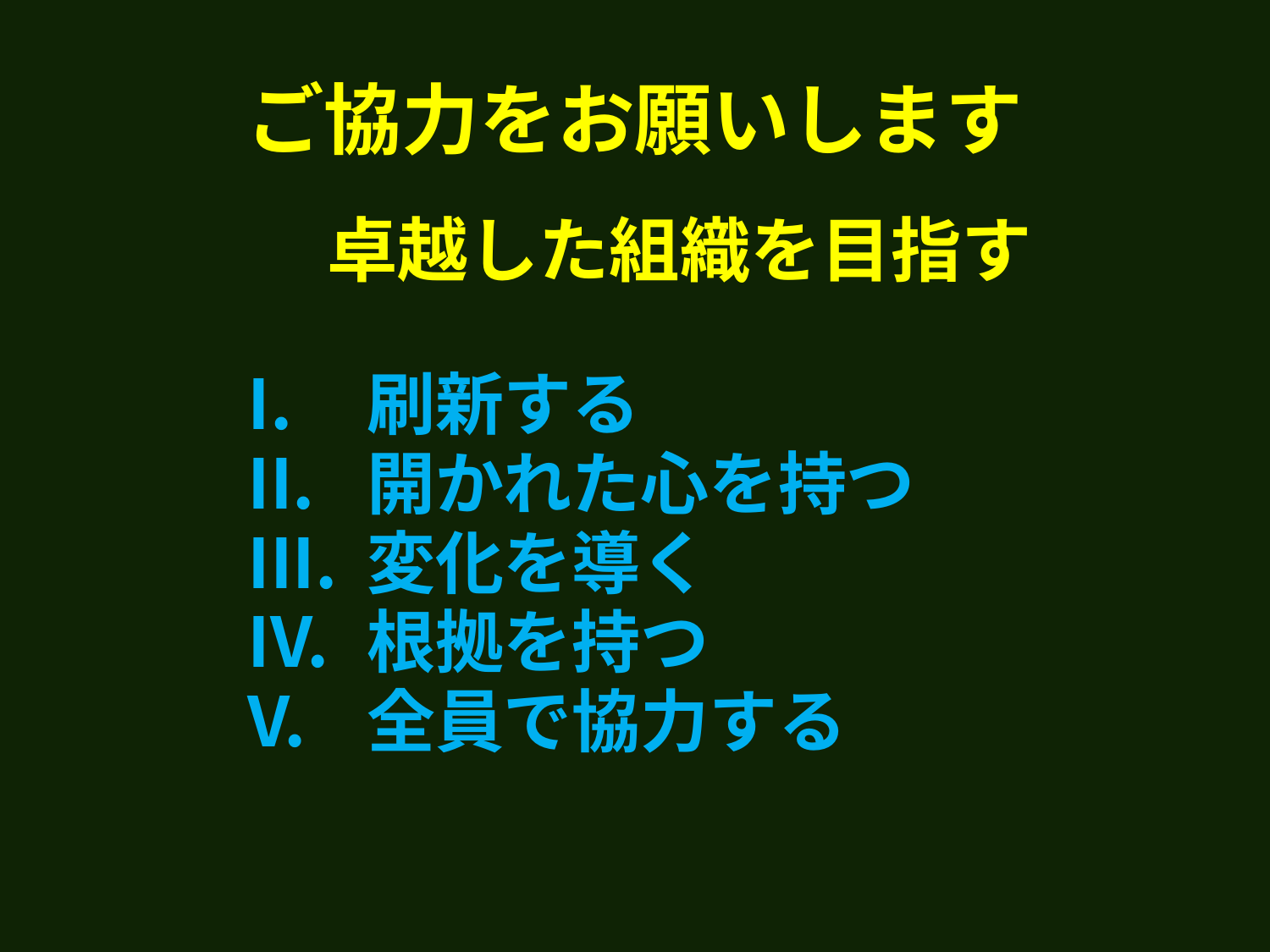

# ご協力をお願いします
卓越した組織を目指す

刷新する
開かれた心を持つ
変化を導く
根拠を持つ
全員で協力する